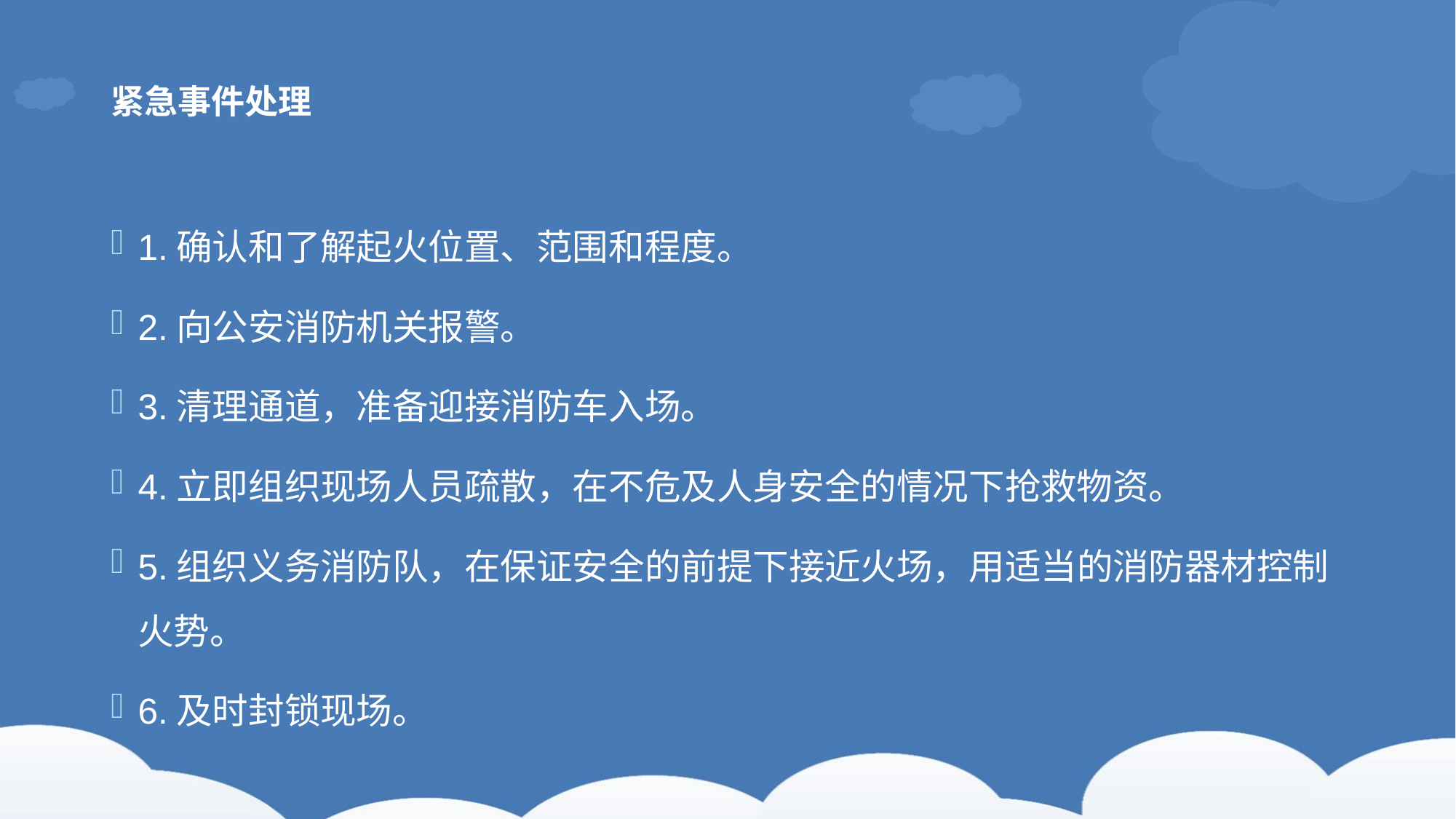

# 紧急事件处理
1.确认和了解起火位置、范围和程度。
2.向公安消防机关报警。
3.清理通道，准备迎接消防车入场。
4.立即组织现场人员疏散，在不危及人身安全的情况下抢救物资。
5.组织义务消防队，在保证安全的前提下接近火场，用适当的消防器材控制火势。
6.及时封锁现场。